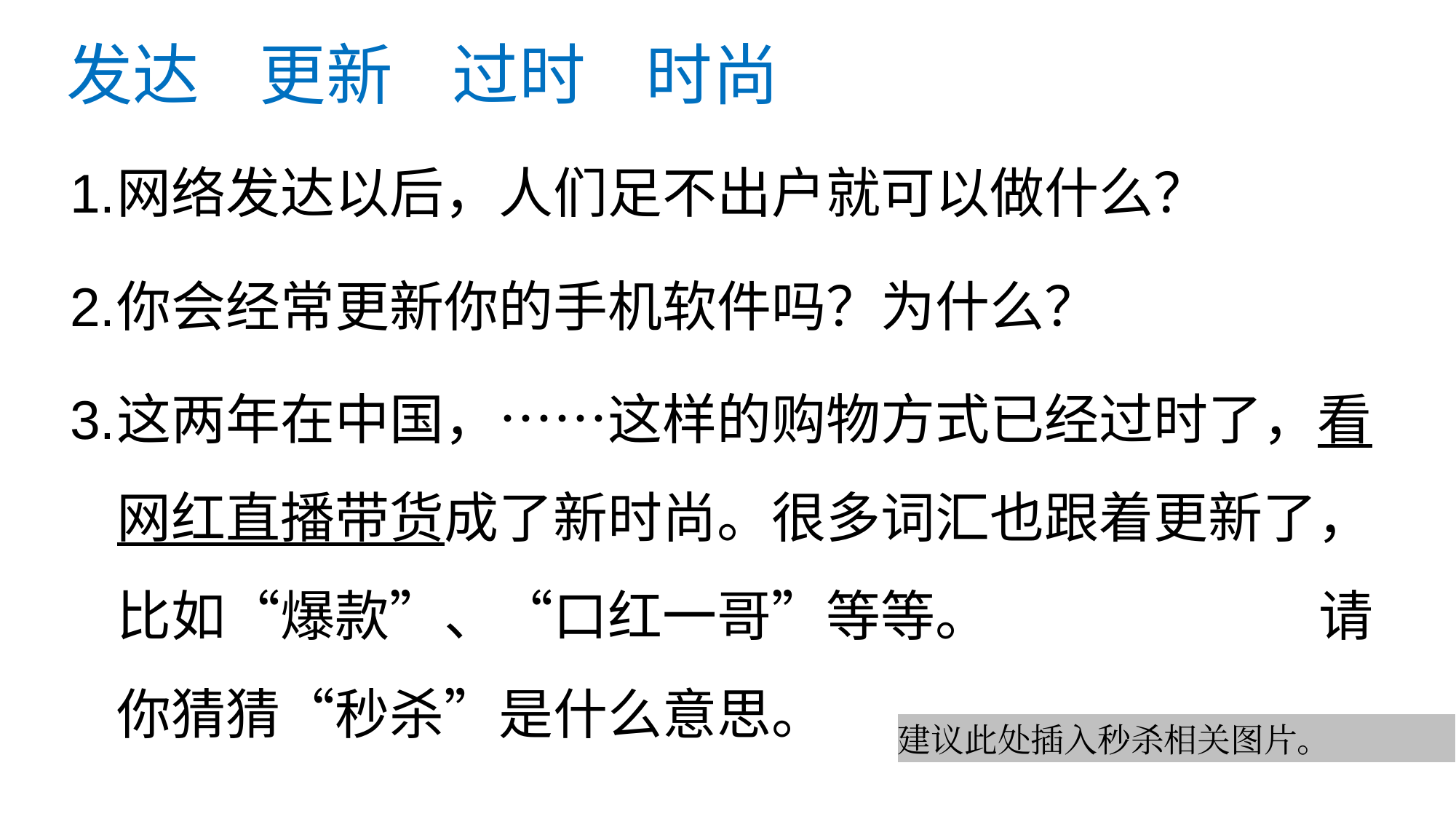

# 发达    更新    过时    时尚
网络发达以后，人们足不出户就可以做什么？
你会经常更新你的手机软件吗？为什么？
这两年在中国，……这样的购物方式已经过时了，看网红直播带货成了新时尚。很多词汇也跟着更新了，比如“爆款”、“口红一哥”等等。                           请你猜猜“秒杀”是什么意思。
建议此处插入秒杀相关图片。